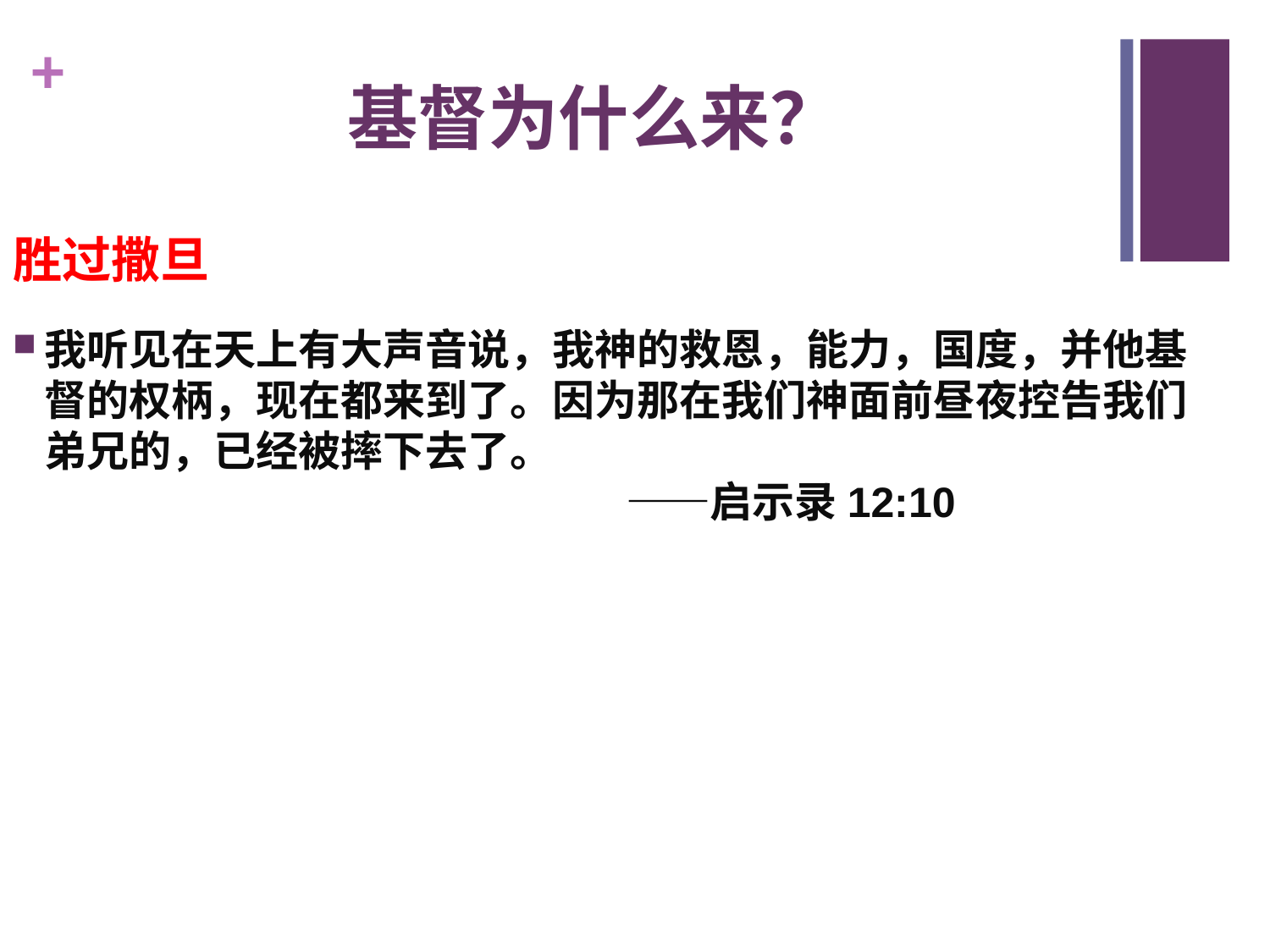

# 基督为什么来？
胜过撒旦
我听见在天上有大声音说，我神的救恩，能力，国度，并他基督的权柄，现在都来到了。因为那在我们神面前昼夜控告我们弟兄的，已经被摔下去了。
                                                             ——启示录12:10